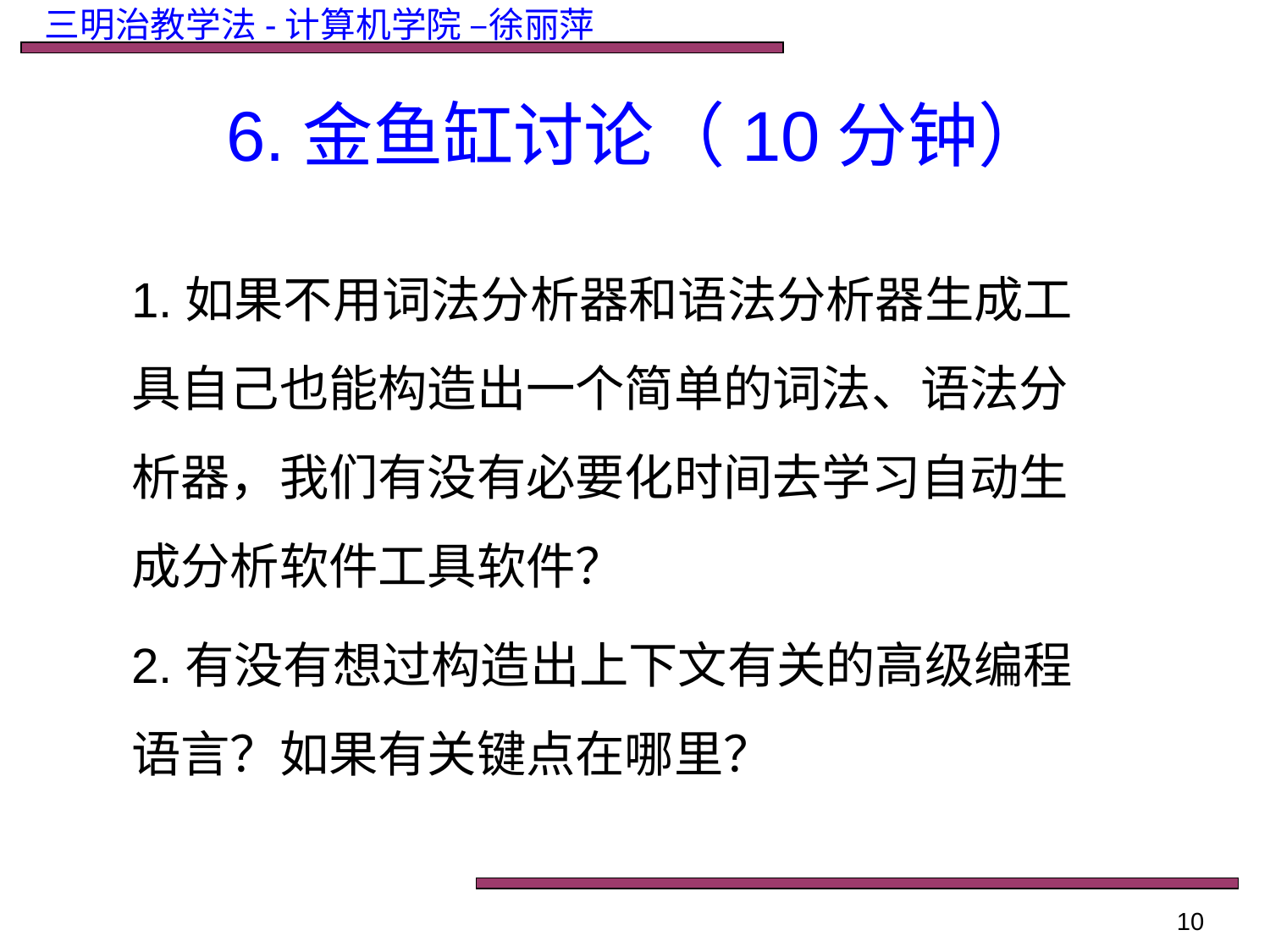

6.金鱼缸讨论（10分钟）
1.如果不用词法分析器和语法分析器生成工具自己也能构造出一个简单的词法、语法分析器，我们有没有必要化时间去学习自动生成分析软件工具软件？
2.有没有想过构造出上下文有关的高级编程语言？如果有关键点在哪里？

10